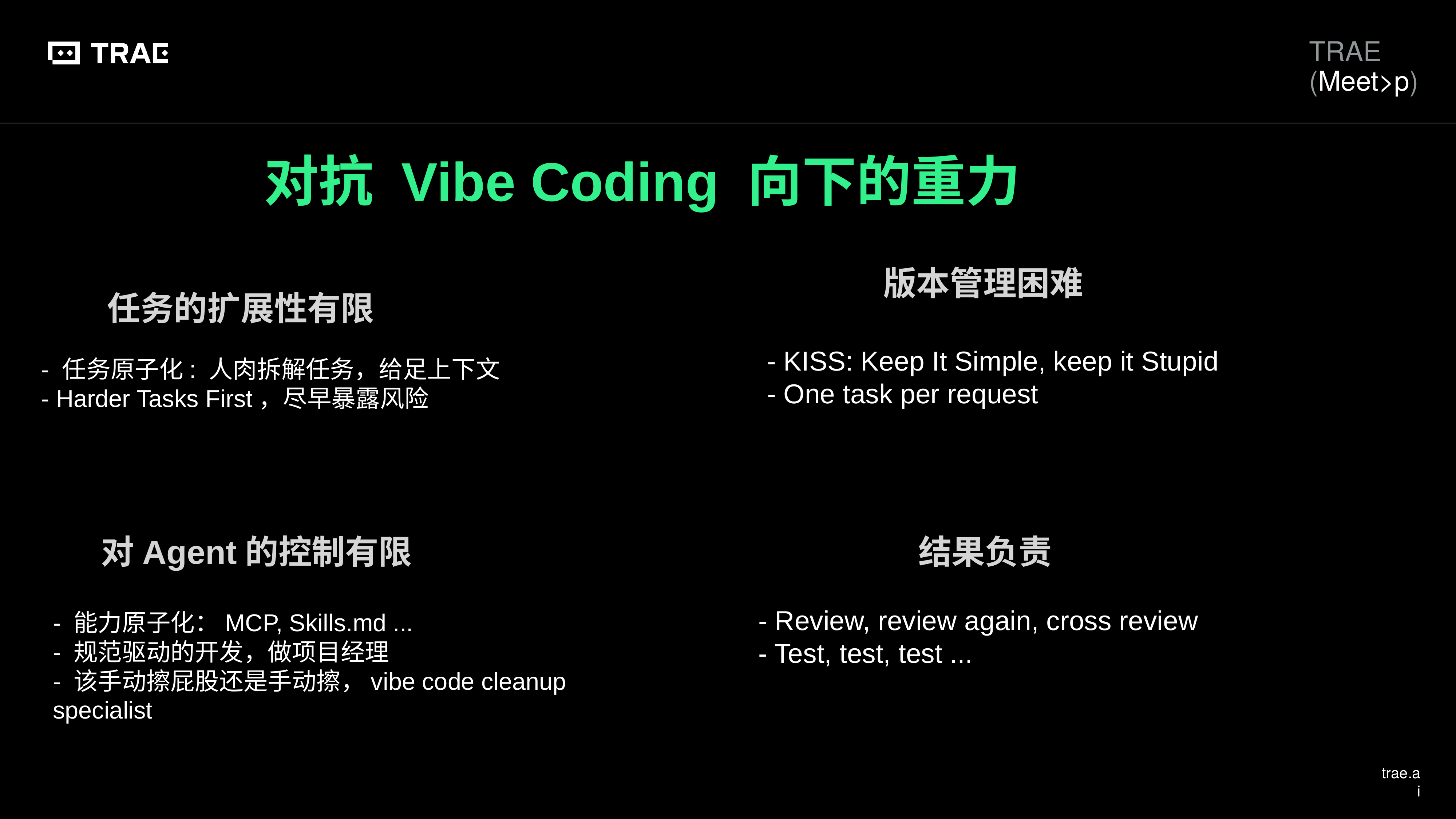

对抗 Vibe Coding 向下的重力
版本管理困难
任务的扩展性有限

- KISS: Keep It Simple, keep it Stupid
- One task per request
- 任务原子化: 人肉拆解任务，给足上下文
- Harder Tasks First，尽早暴露风险
对Agent的控制有限

结果负责
- Review, review again, cross review
- Test, test, test ...
- 能力原子化：MCP, Skills.md ...
- 规范驱动的开发，做项目经理
- 该手动擦屁股还是手动擦，vibe code cleanup specialist